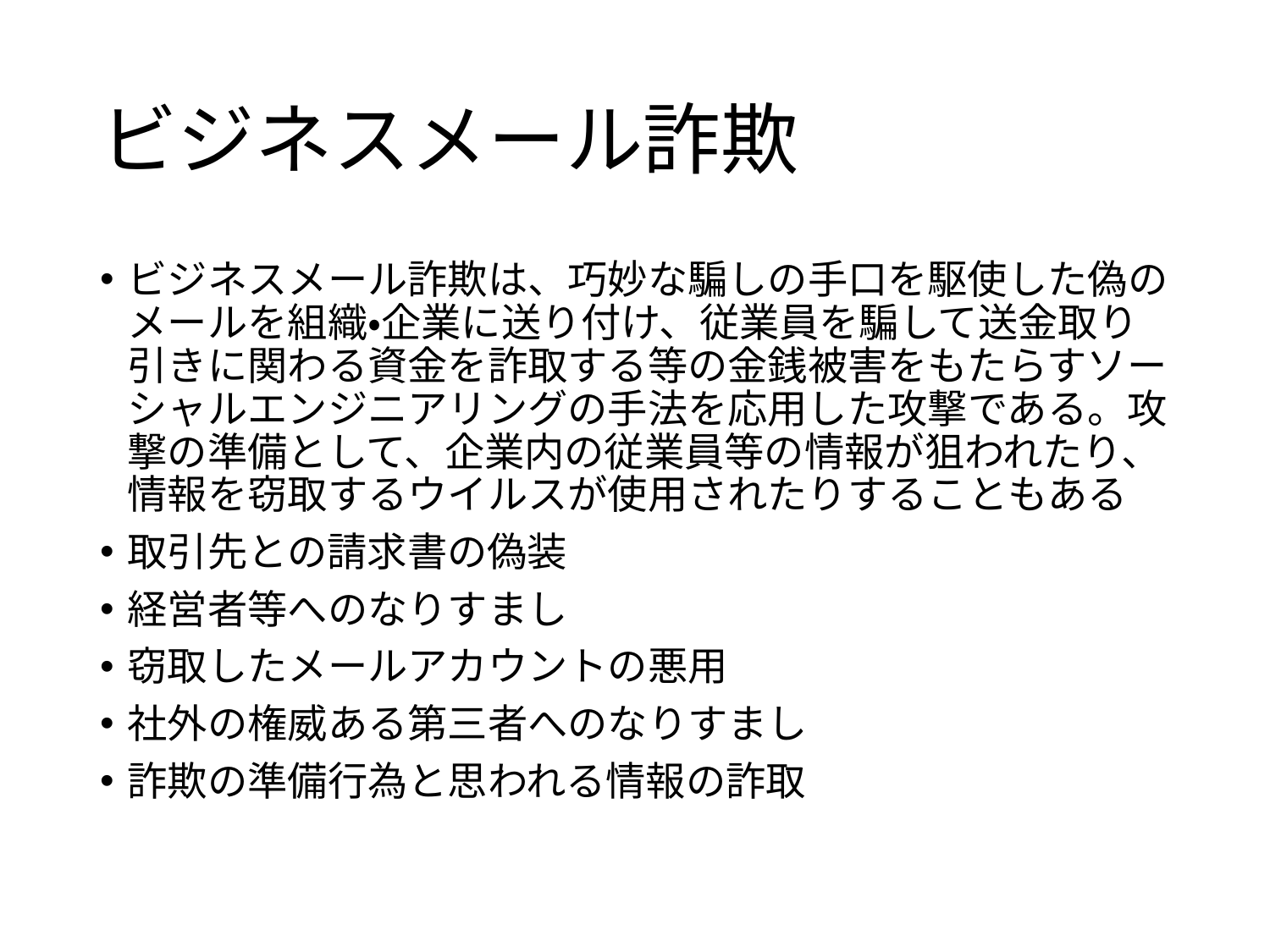

# ビジネスメール詐欺
ビジネスメール詐欺は、巧妙な騙しの手口を駆使した偽のメールを組織・企業に送り付け、従業員を騙して送金取り引きに関わる資金を詐取する等の金銭被害をもたらすソーシャルエンジニアリングの手法を応用した攻撃である。攻撃の準備として、企業内の従業員等の情報が狙われたり、情報を窃取するウイルスが使用されたりすることもある
取引先との請求書の偽装
経営者等へのなりすまし
窃取したメールアカウントの悪用
社外の権威ある第三者へのなりすまし
詐欺の準備行為と思われる情報の詐取